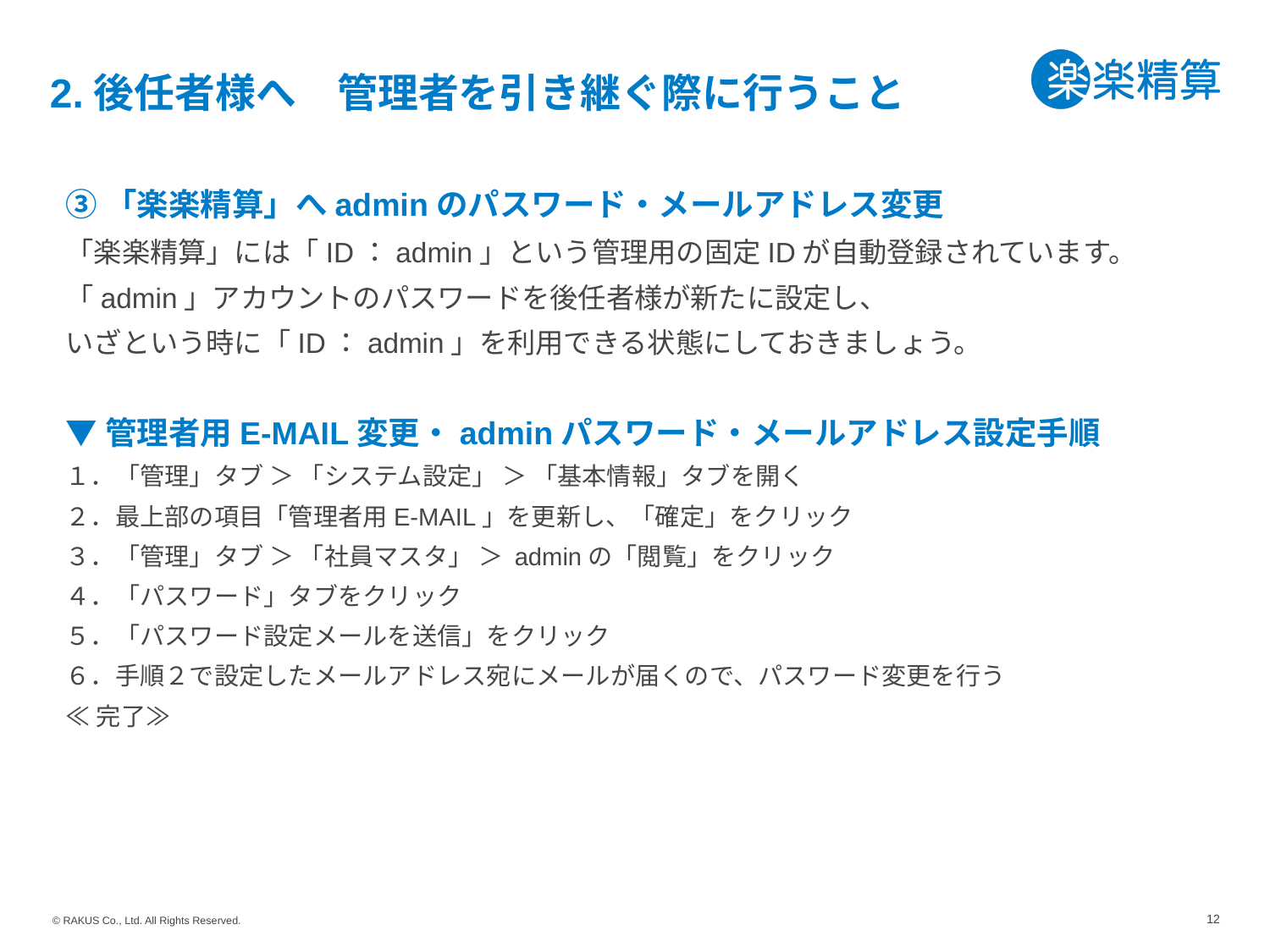

# 2.後任者様へ　管理者を引き継ぐ際に行うこと
③「楽楽精算」へadminのパスワード・メールアドレス変更
「楽楽精算」には「ID：admin」という管理用の固定IDが自動登録されています。
「admin」アカウントのパスワードを後任者様が新たに設定し、
いざという時に「ID：admin」を利用できる状態にしておきましょう。

▼管理者用E-MAIL変更・adminパスワード・メールアドレス設定手順
１．「管理」タブ ＞ 「システム設定」 ＞ 「基本情報」タブを開く
２．最上部の項目「管理者用E-MAIL」を更新し、「確定」をクリック
３．「管理」タブ ＞ 「社員マスタ」 ＞ adminの「閲覧」をクリック
４．「パスワード」タブをクリック
５．「パスワード設定メールを送信」をクリック
６．手順２で設定したメールアドレス宛にメールが届くので、パスワード変更を行う
≪完了≫

12